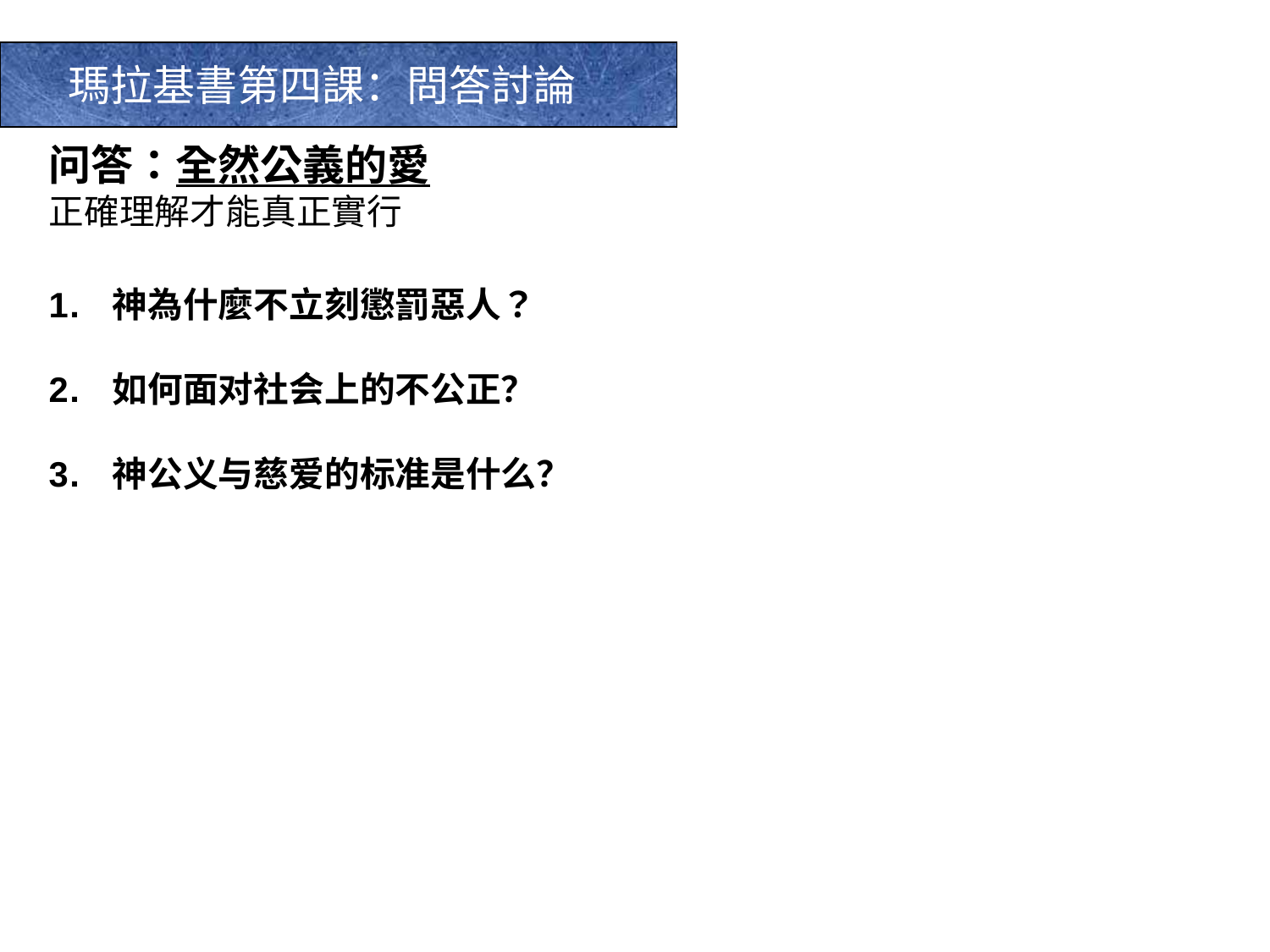

瑪拉基書第四課：問答討論
问答：全然公義的愛
正確理解才能真正實行

神為什麼不立刻懲罰惡人？

如何面对社会上的不公正？

神公义与慈爱的标准是什么？